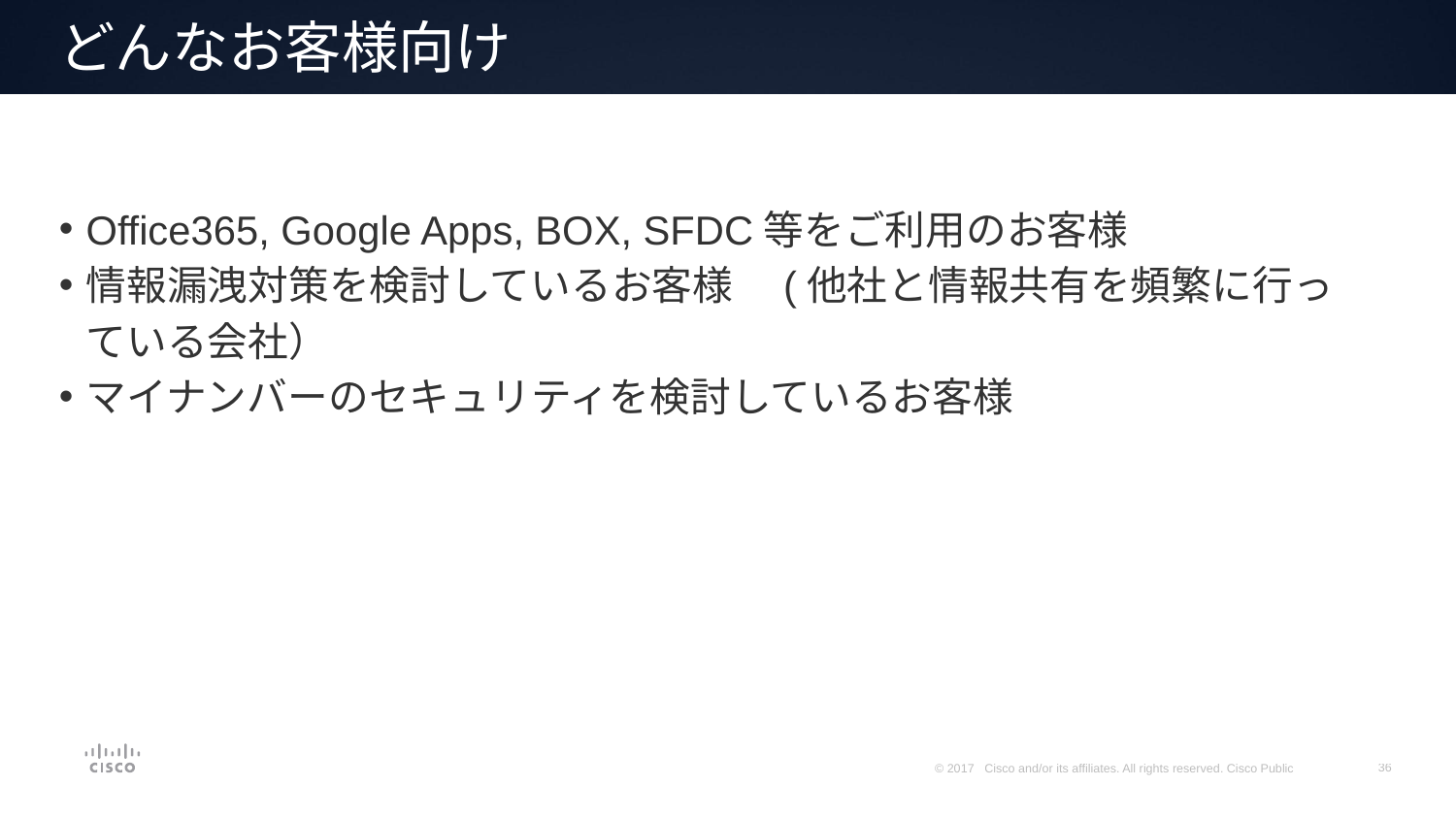

# どんなお客様向け
Office365, Google Apps, BOX, SFDC等をご利用のお客様
情報漏洩対策を検討しているお客様　(他社と情報共有を頻繁に行っている会社）
マイナンバーのセキュリティを検討しているお客様